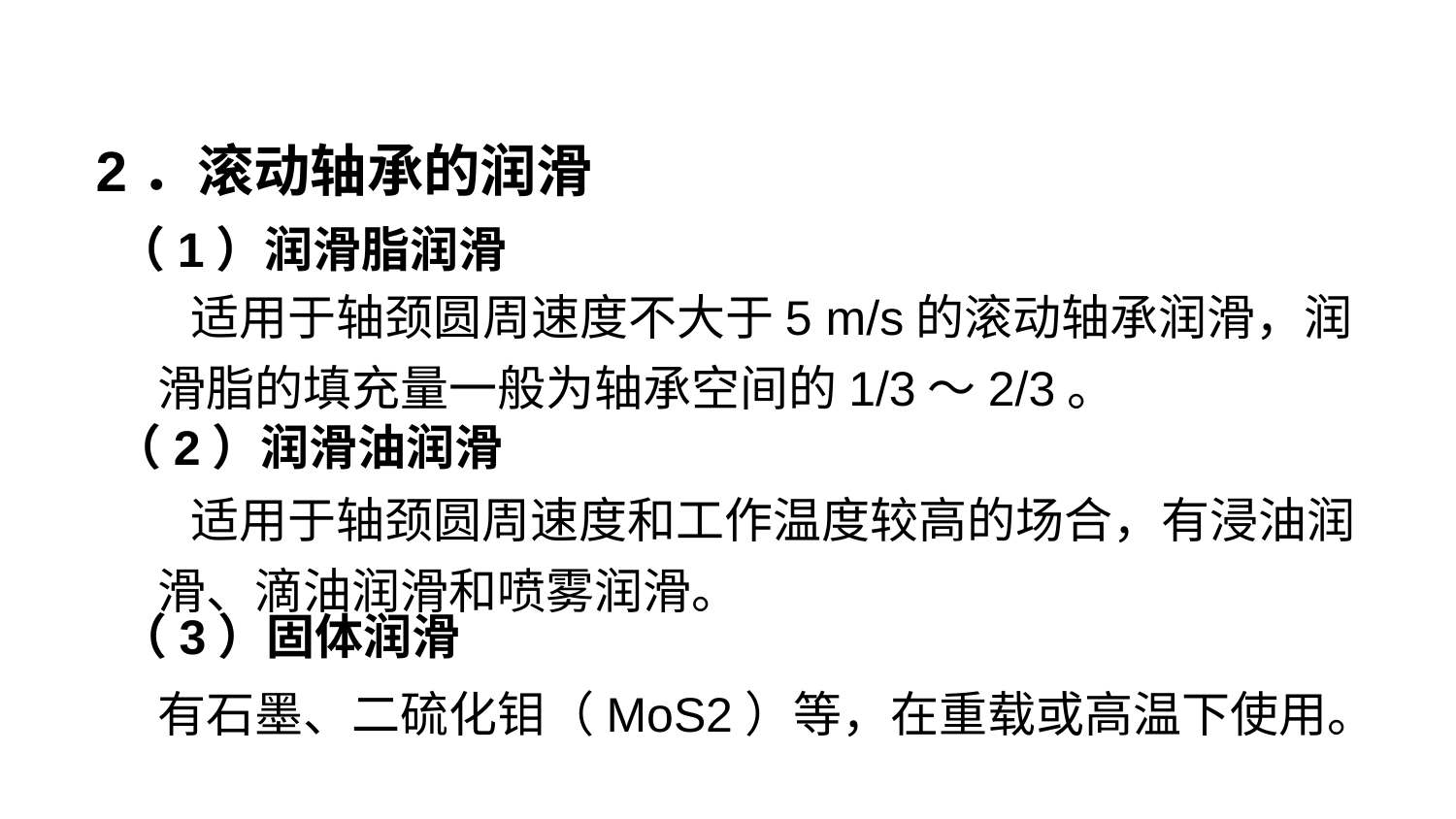

2．滚动轴承的润滑
（1）润滑脂润滑
  适用于轴颈圆周速度不大于5 m/s的滚动轴承润滑，润滑脂的填充量一般为轴承空间的1/3～2/3。
（2）润滑油润滑
  适用于轴颈圆周速度和工作温度较高的场合，有浸油润滑、滴油润滑和喷雾润滑。
（3）固体润滑
有石墨、二硫化钼（MoS2）等，在重载或高温下使用。